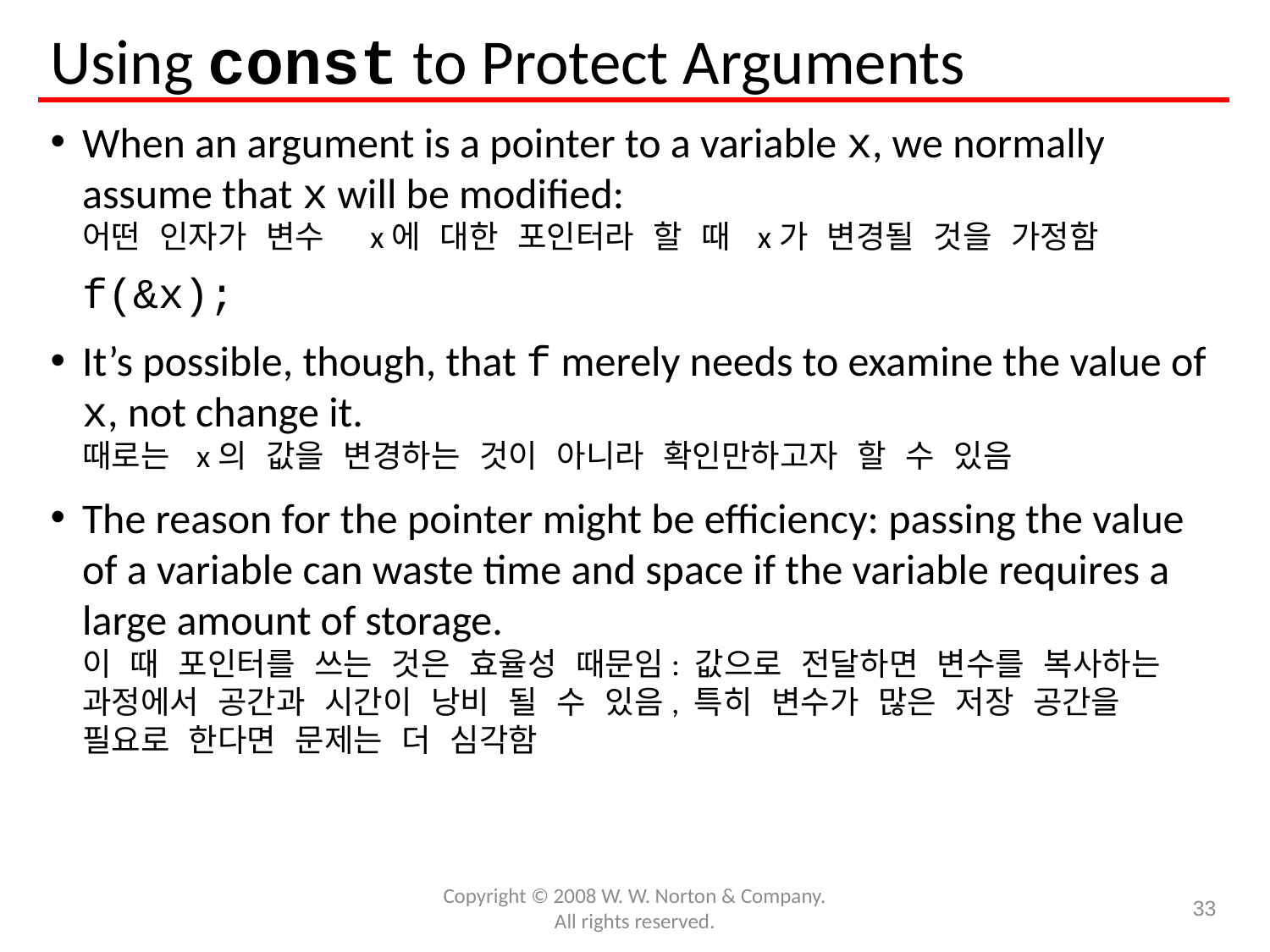

# Using const to Protect Arguments
When an argument is a pointer to a variable x, we normally assume that x will be modified:
어떤 인자가 변수  x에 대한 포인터라 할 때 x가 변경될 것을 가정함
	f(&x);
It’s possible, though, that f merely needs to examine the value of x, not change it.
때로는 x의 값을 변경하는 것이 아니라 확인만하고자 할 수 있음
The reason for the pointer might be efficiency: passing the value of a variable can waste time and space if the variable requires a large amount of storage.
이 때 포인터를 쓰는 것은 효율성 때문임: 값으로 전달하면 변수를 복사하는 과정에서 공간과 시간이 낭비 될 수 있음, 특히 변수가 많은 저장 공간을 필요로 한다면 문제는 더 심각함
Copyright © 2008 W. W. Norton & Company.
All rights reserved.
33